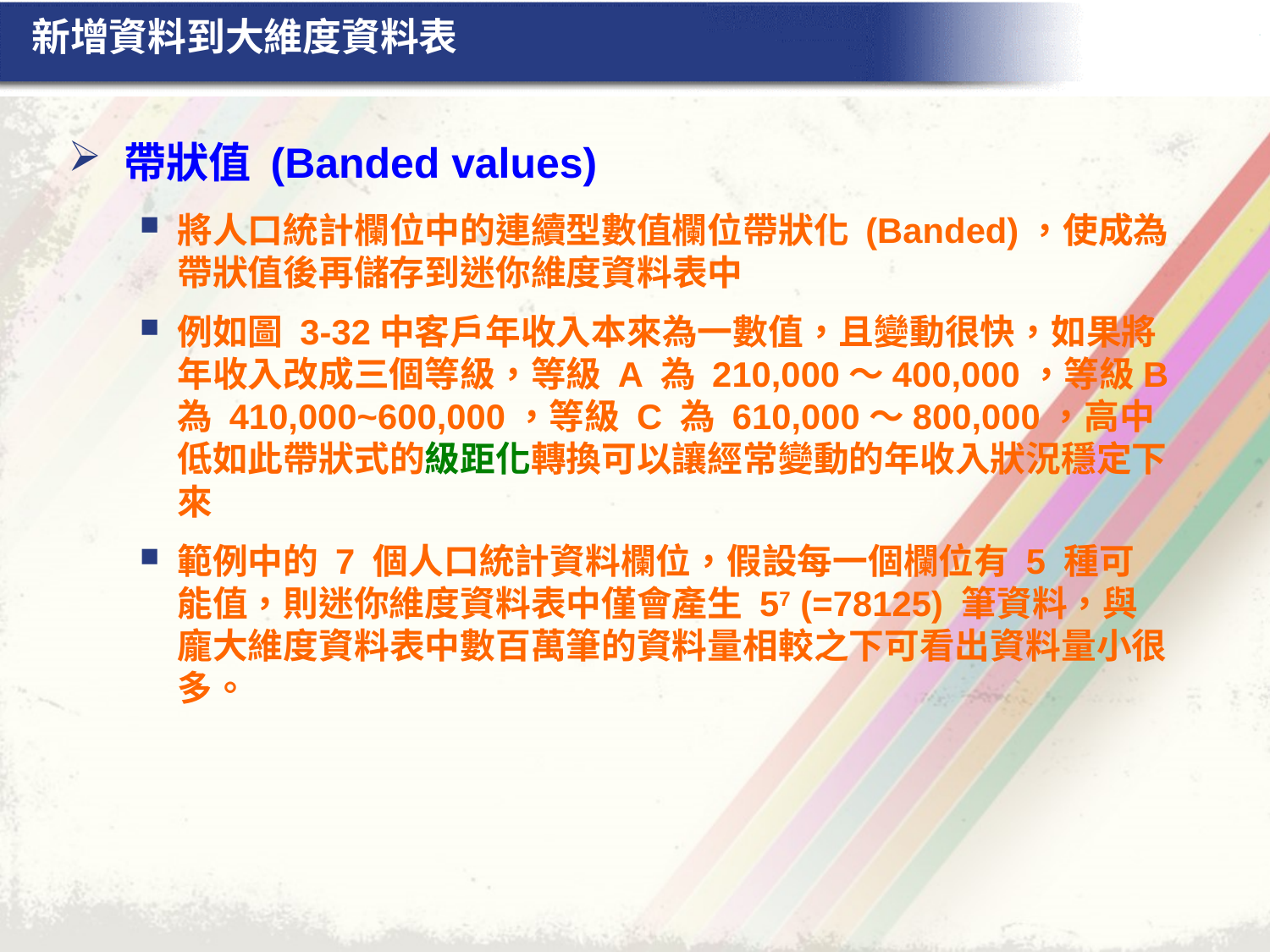

# 新增資料到大維度資料表
帶狀值 (Banded values)
將人口統計欄位中的連續型數值欄位帶狀化 (Banded)，使成為帶狀值後再儲存到迷你維度資料表中
例如圖 3-32中客戶年收入本來為一數值，且變動很快，如果將年收入改成三個等級，等級 A 為 210,000～400,000，等級B 為 410,000~600,000，等級 C 為 610,000～800,000，高中低如此帶狀式的級距化轉換可以讓經常變動的年收入狀況穩定下來
範例中的 7 個人口統計資料欄位，假設每一個欄位有 5 種可能值，則迷你維度資料表中僅會產生 57 (=78125) 筆資料，與龐大維度資料表中數百萬筆的資料量相較之下可看出資料量小很多。